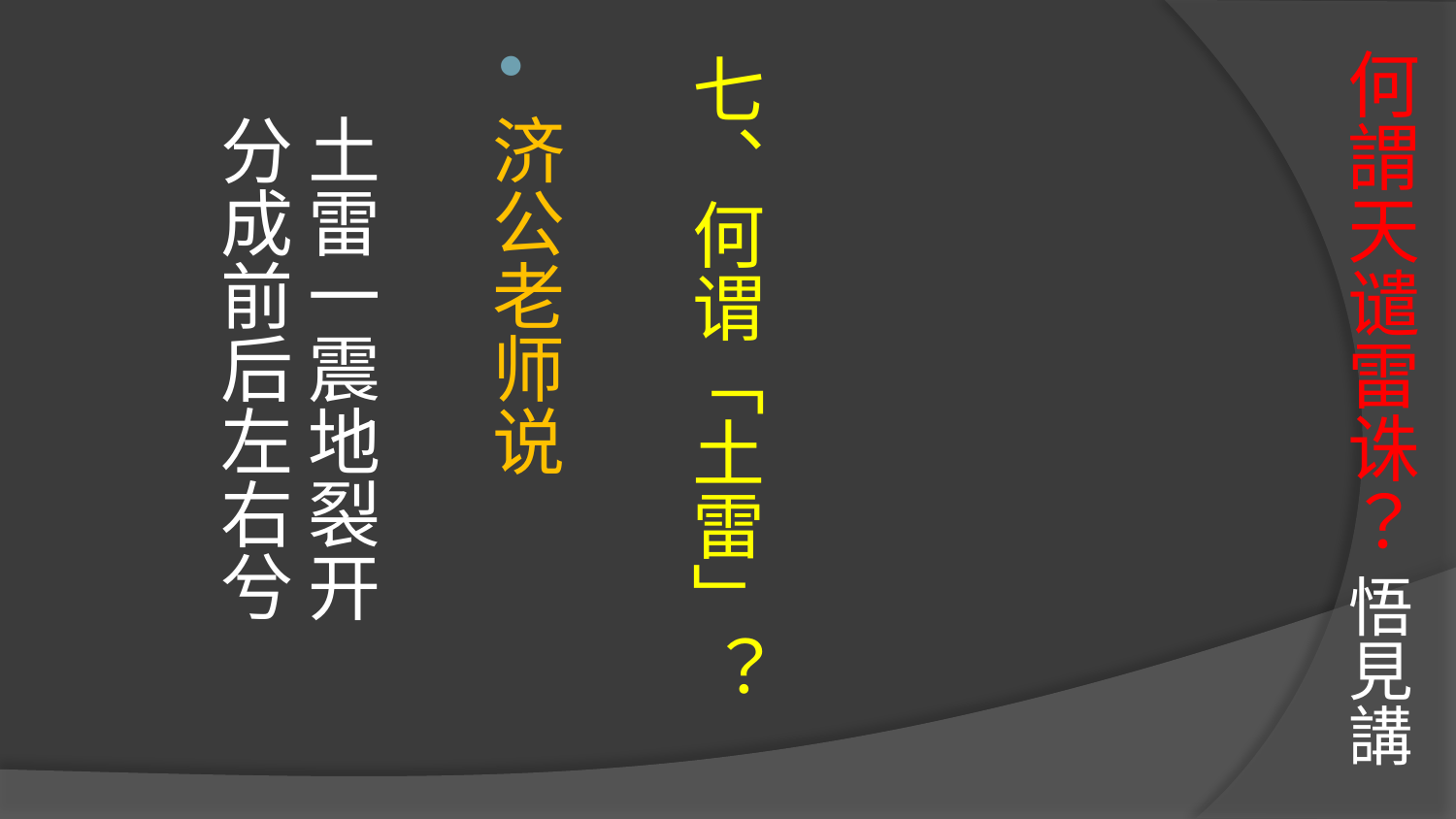

# 何謂天谴雷诛？ 悟見講
七、何谓「土雷」？
济公老师说
土雷一震地裂开
分成前后左右兮